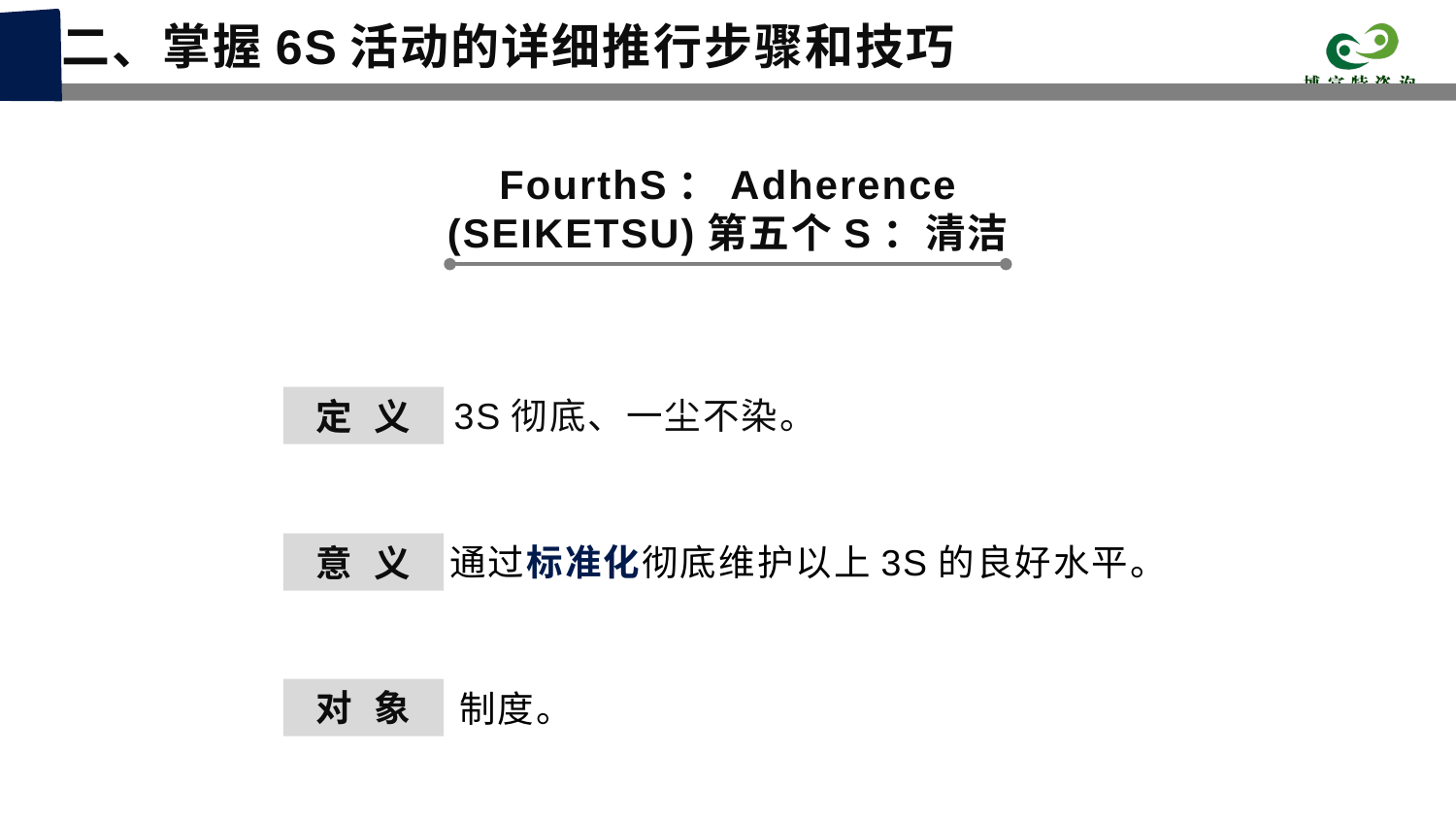

二、掌握6S活动的详细推行步骤和技巧
FourthS：Adherence
(SEIKETSU)第五个S：清洁
3S彻底、一尘不染。
定  义
通过标准化彻底维护以上3S的良好水平。
意  义
对  象
制度。